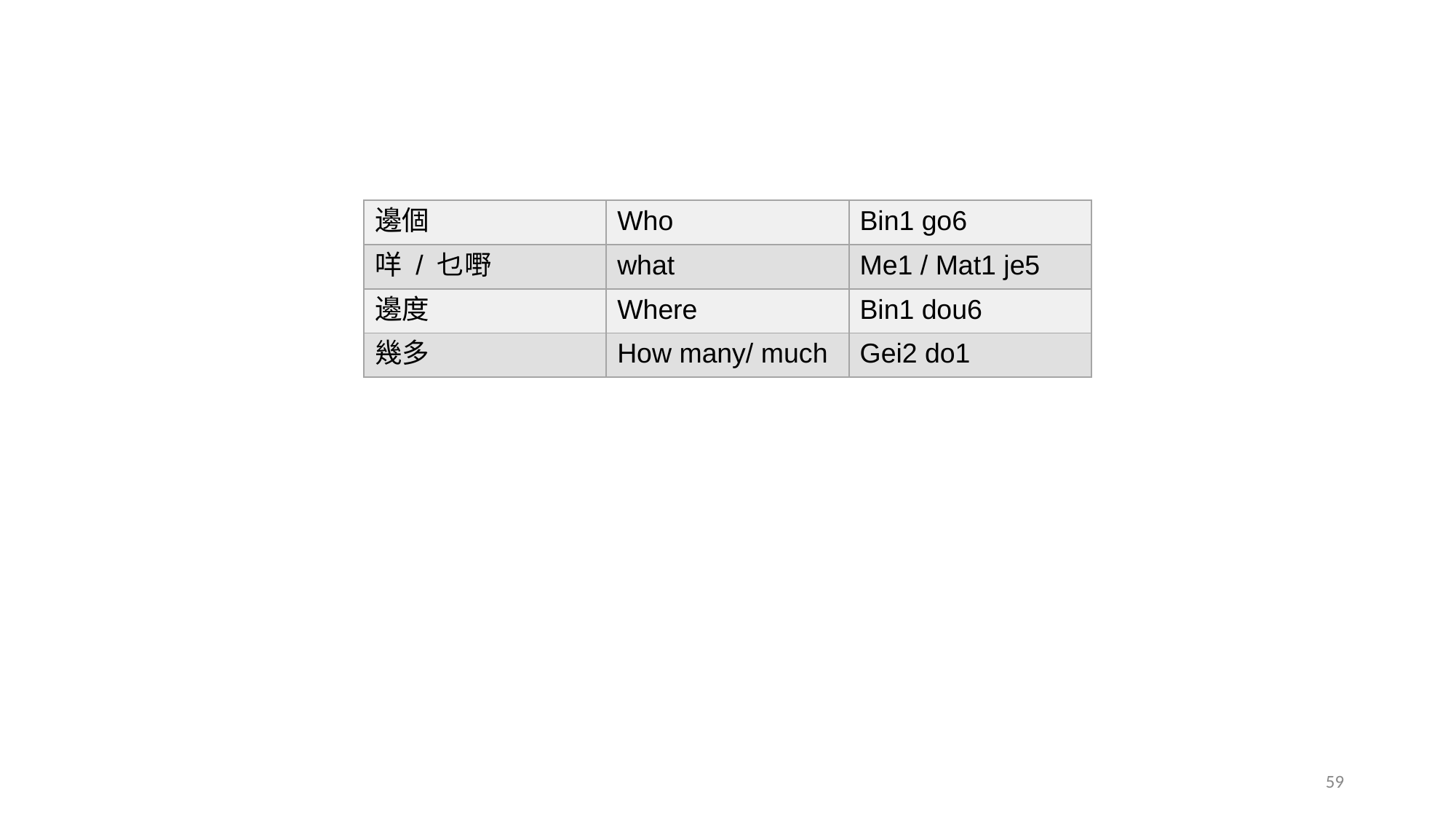

| 邊個 | Who | Bin1 go6 |
| --- | --- | --- |
| 咩 / 乜嘢 | what | Me1 / Mat1 je5 |
| 邊度 | Where | Bin1 dou6 |
| 幾多 | How many/ much | Gei2 do1 |
59